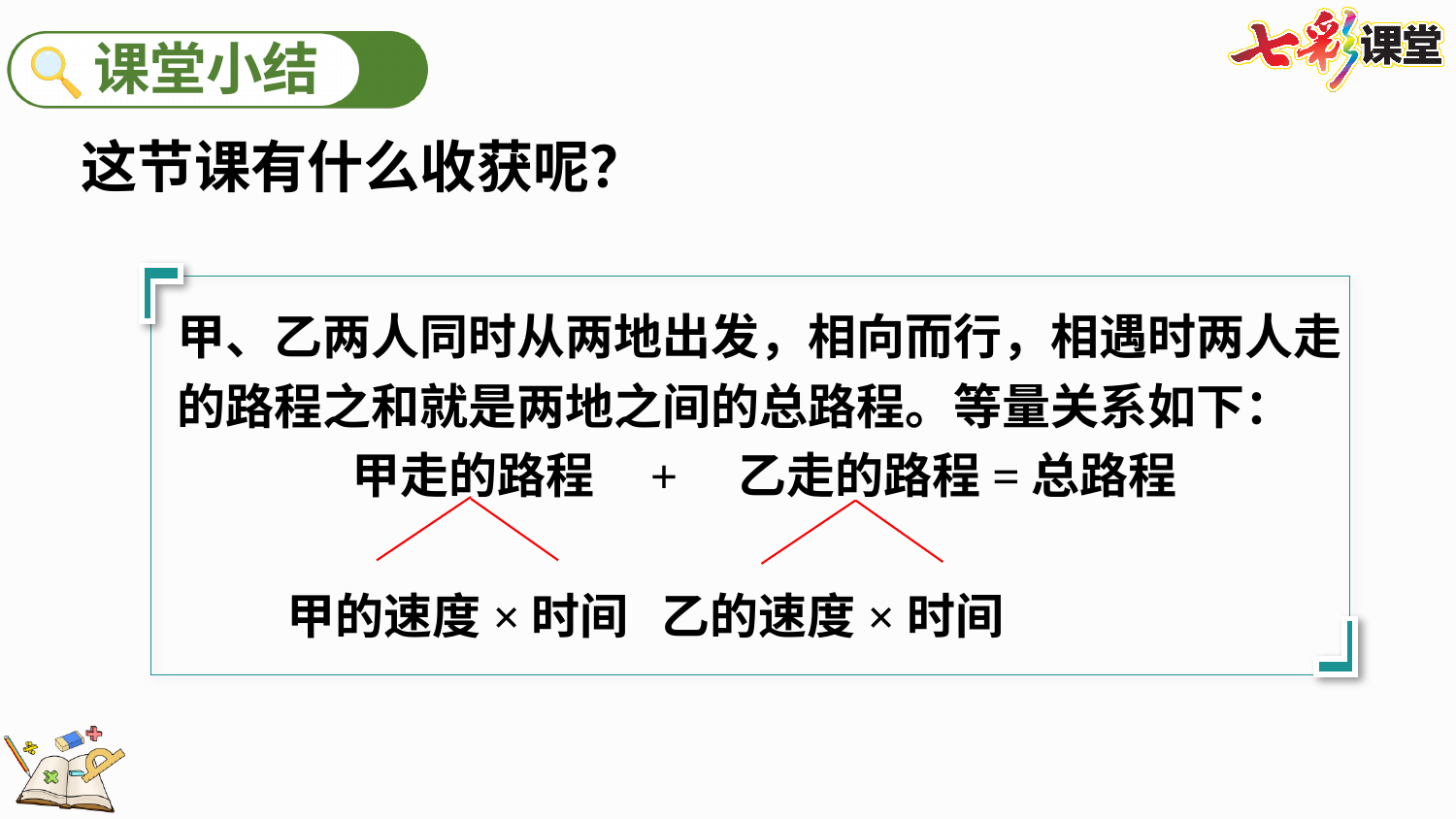

这节课有什么收获呢？

甲、乙两人同时从两地出发，相向而行，相遇时两人走的路程之和就是两地之间的总路程。等量关系如下：
               甲走的路程    +    乙走的路程=总路程

         甲的速度×时间   乙的速度×时间